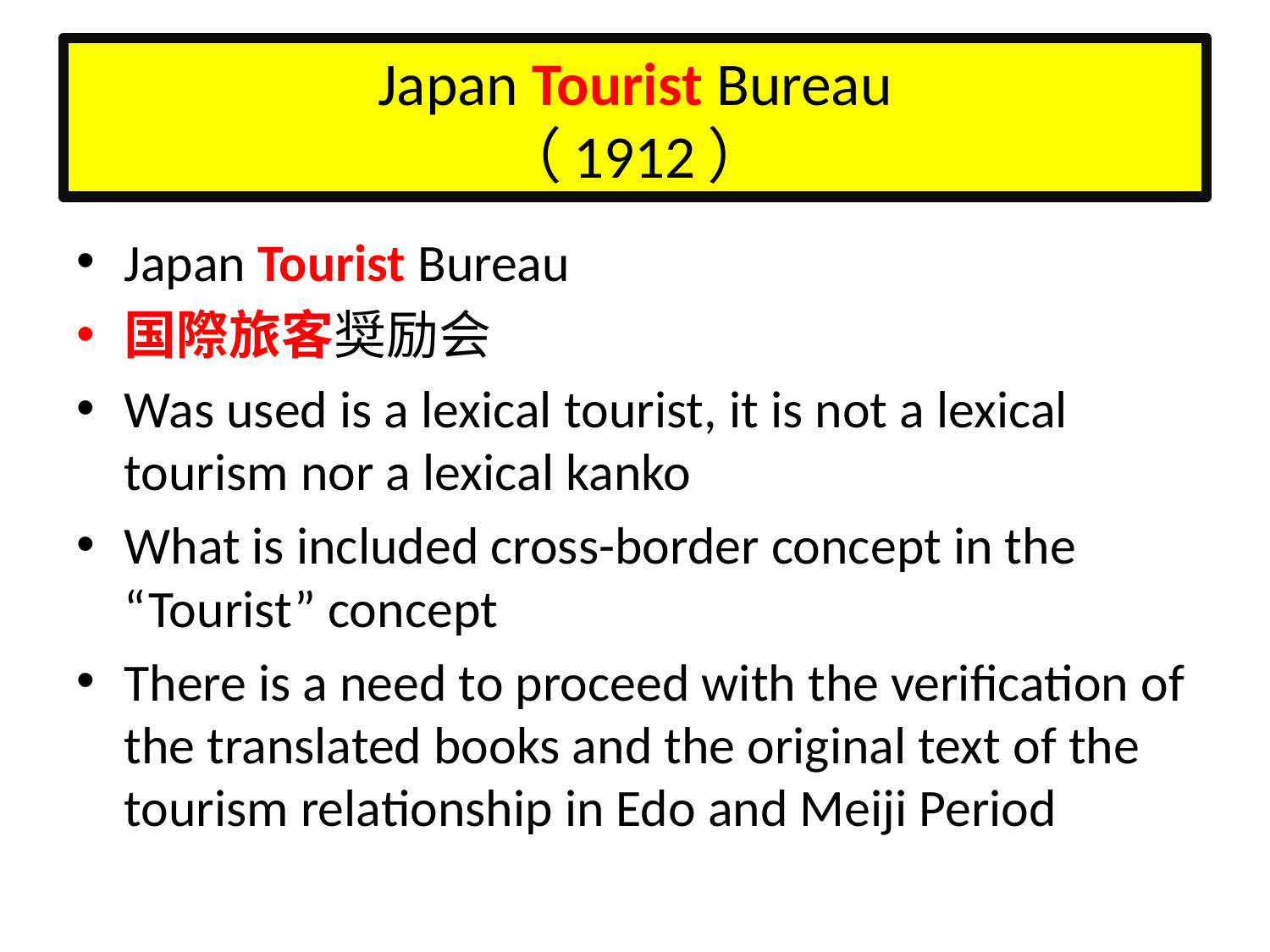

# Japan Tourist Bureau （1912）
Japan Tourist Bureau
国際旅客奨励会
Was used is a lexical tourist, it is not a lexical tourism nor a lexical kanko
What is included cross-border concept in the “Tourist” concept
There is a need to proceed with the verification of the translated books and the original text of the tourism relationship in Edo and Meiji Period